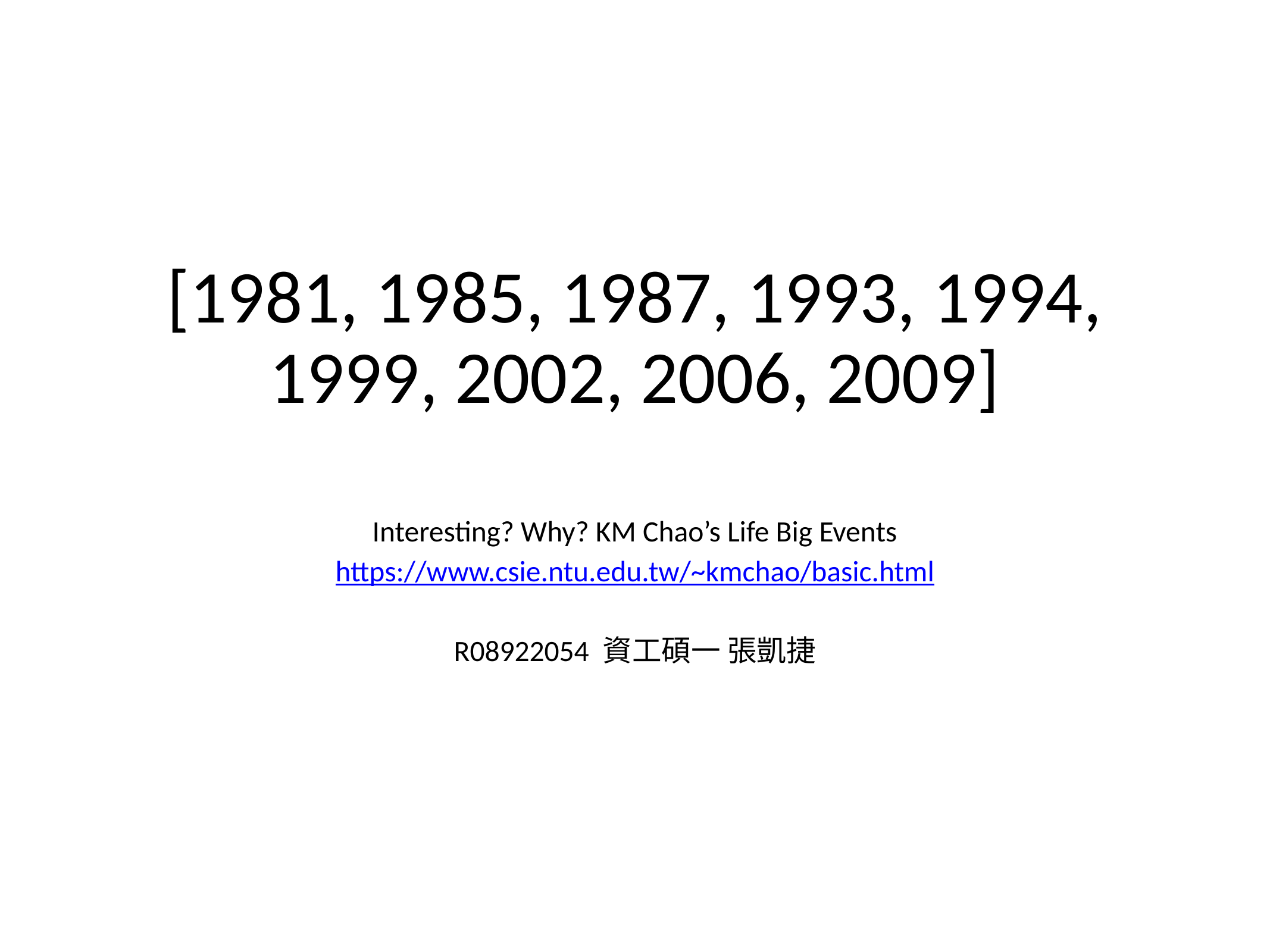

# [1981, 1985, 1987, 1993, 1994, 1999, 2002, 2006, 2009]
Interesting? Why? KM Chao’s Life Big Events
https://www.csie.ntu.edu.tw/~kmchao/basic.html

R08922054 資工碩一 張凱捷